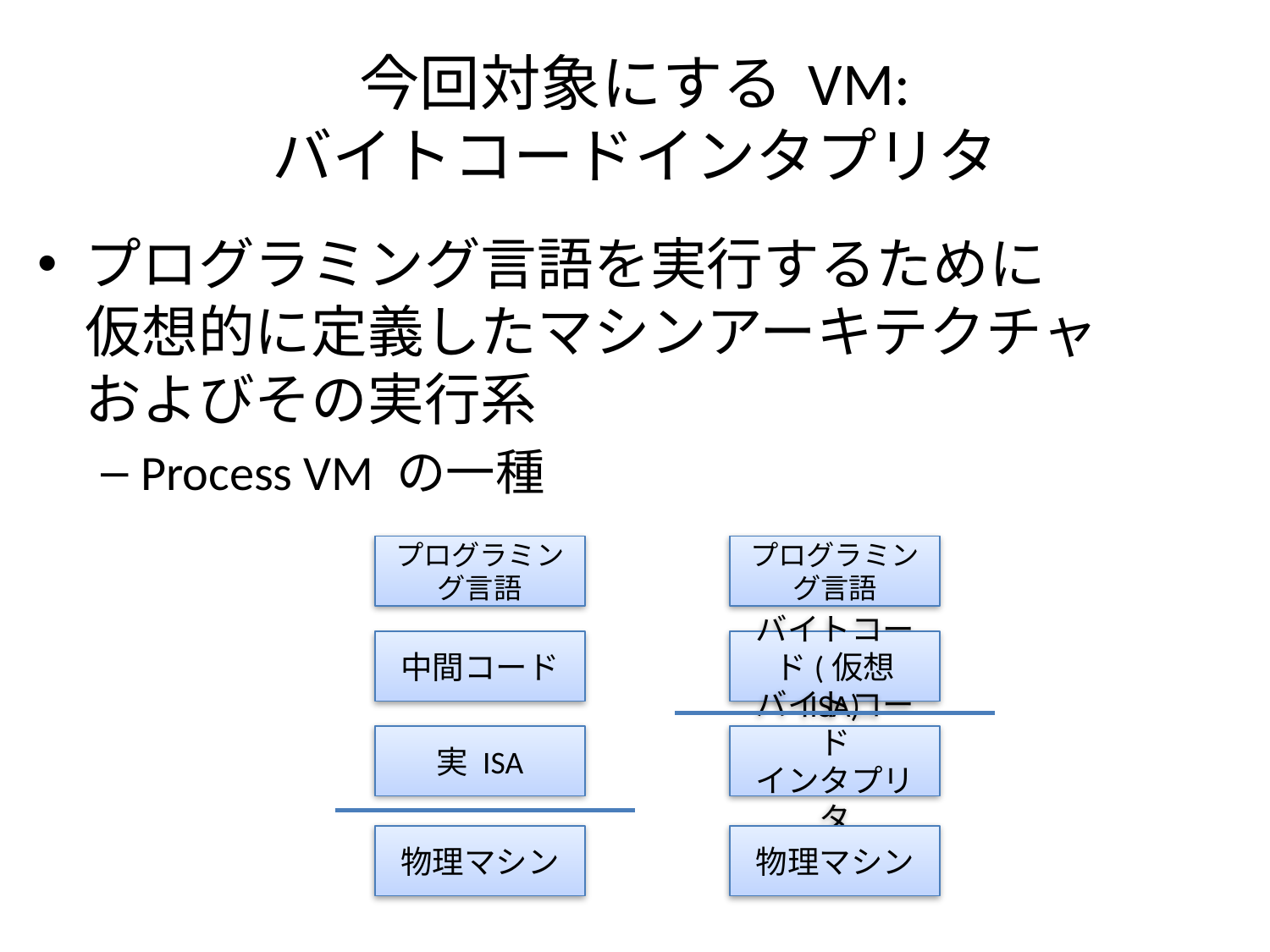

# 今回対象にする VM: バイトコードインタプリタ
プログラミング言語を実行するために
仮想的に定義したマシンアーキテクチャ
およびその実行系
Process VM の一種
プログラミング言語
プログラミング言語
中間コード
バイトコード(仮想 ISA)
実 ISA
バイトコード
インタプリタ
物理マシン
物理マシン